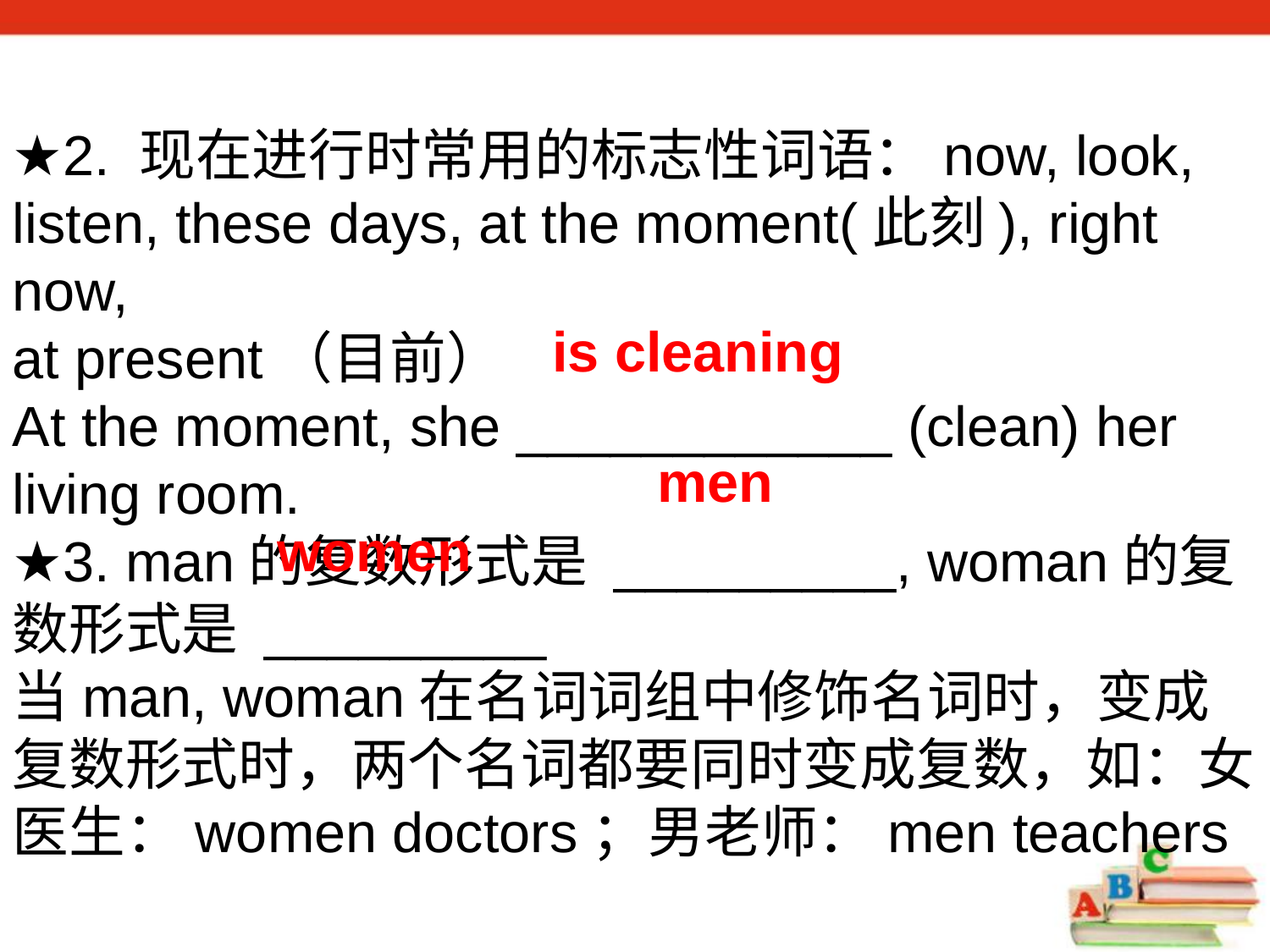

★2. 现在进行时常用的标志性词语：now, look, listen, these days, at the moment(此刻), right now,
at present（目前）
At the moment, she ____________ (clean) her living room.
★3. man的复数形式是 _________, woman的复数形式是 _________
当man, woman在名词词组中修饰名词时，变成复数形式时，两个名词都要同时变成复数，如：女医生：women doctors；男老师：men teachers

is cleaning
men
women